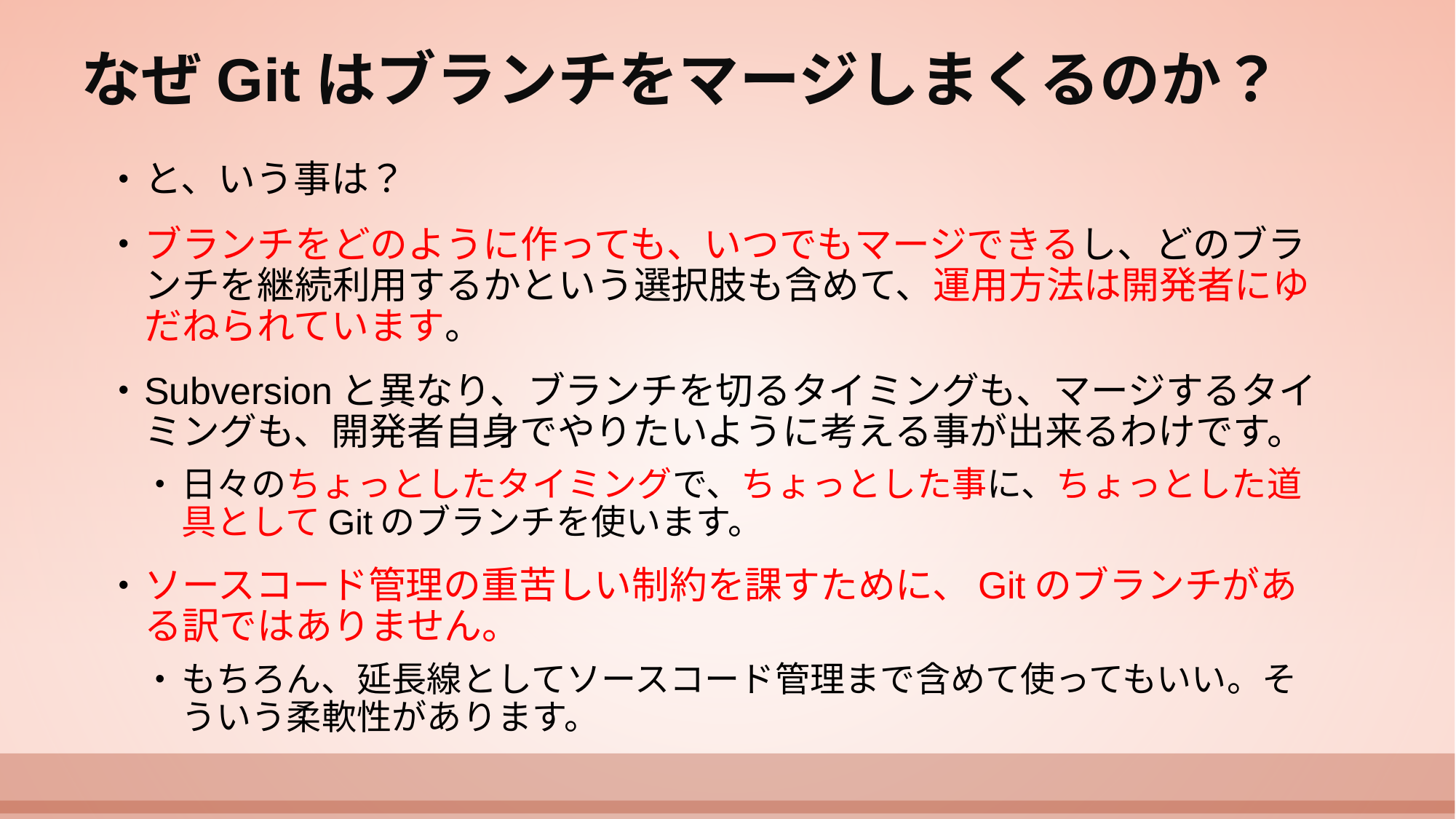

# なぜGitはブランチをマージしまくるのか？
と、いう事は？
ブランチをどのように作っても、いつでもマージできるし、どのブランチを継続利用するかという選択肢も含めて、運用方法は開発者にゆだねられています。
Subversionと異なり、ブランチを切るタイミングも、マージするタイミングも、開発者自身でやりたいように考える事が出来るわけです。
日々のちょっとしたタイミングで、ちょっとした事に、ちょっとした道具としてGitのブランチを使います。
ソースコード管理の重苦しい制約を課すために、Gitのブランチがある訳ではありません。
もちろん、延長線としてソースコード管理まで含めて使ってもいい。そういう柔軟性があります。